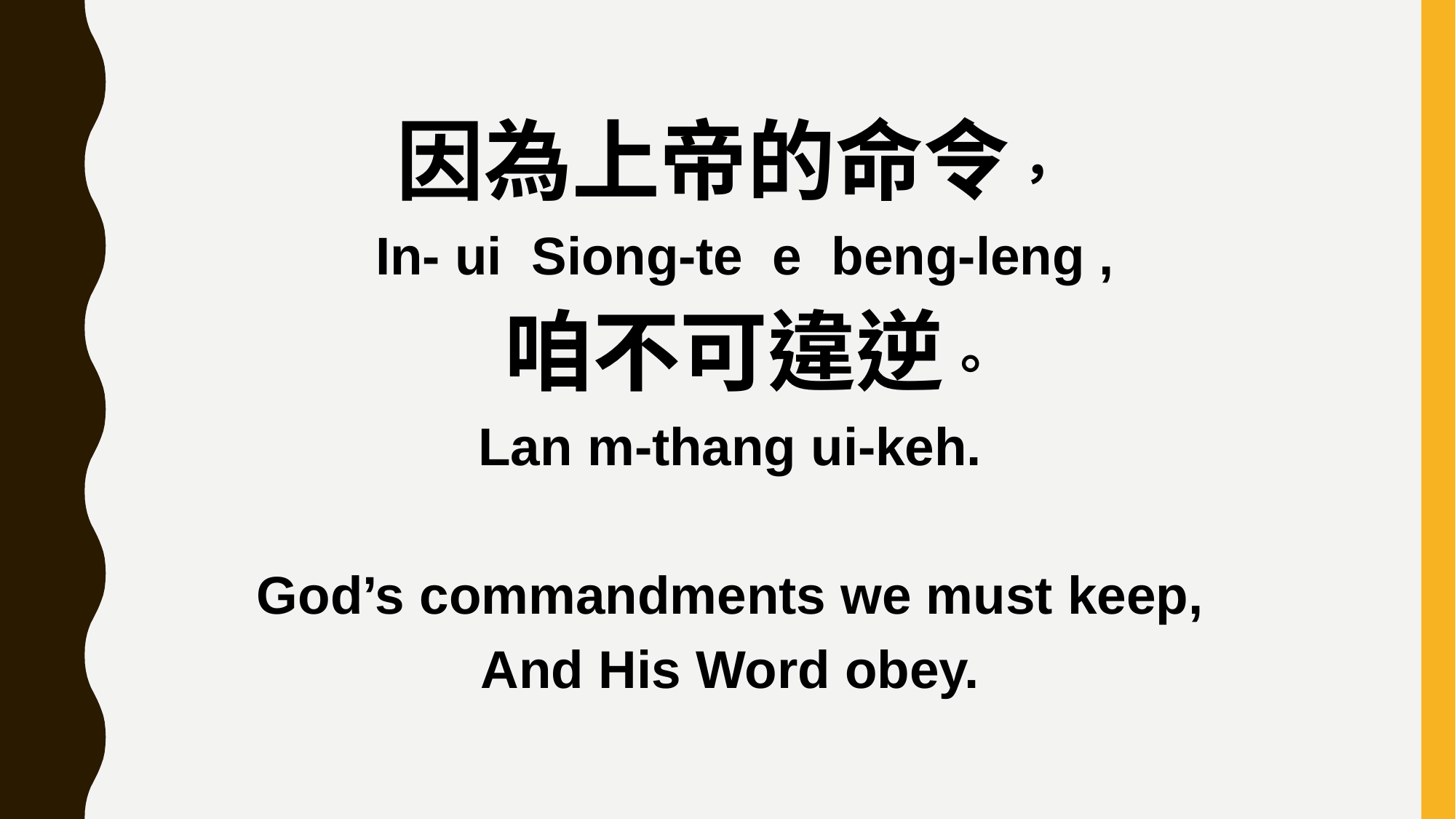

因為上帝的命令，
  In- ui  Siong-te  e  beng-leng ,
 咱不可違逆。
Lan m-thang ui-keh.

God’s commandments we must keep,
And His Word obey.